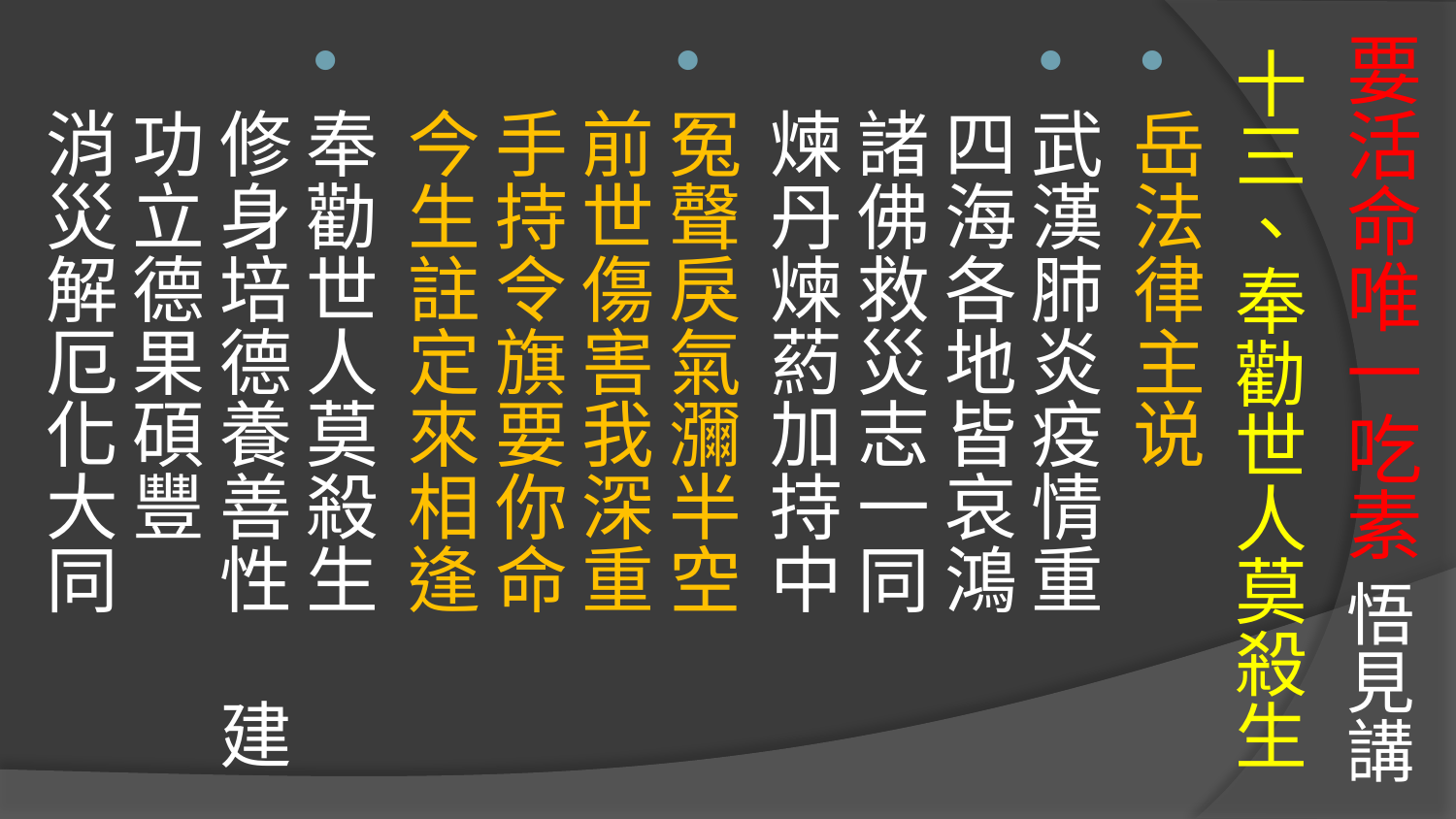

# 要活命唯一吃素 悟見講
十三、奉勸世人莫殺生
岳法律主说
武漢肺炎疫情重
四海各地皆哀鴻
諸佛救災志一同
煉丹煉葯加持中
冤聲戾氣瀰半空
前世傷害我深重
手持令旗要你命
今生註定來相逢
奉勸世人莫殺生
修身培德養善性     建功立德果碩豐
消災解厄化大同